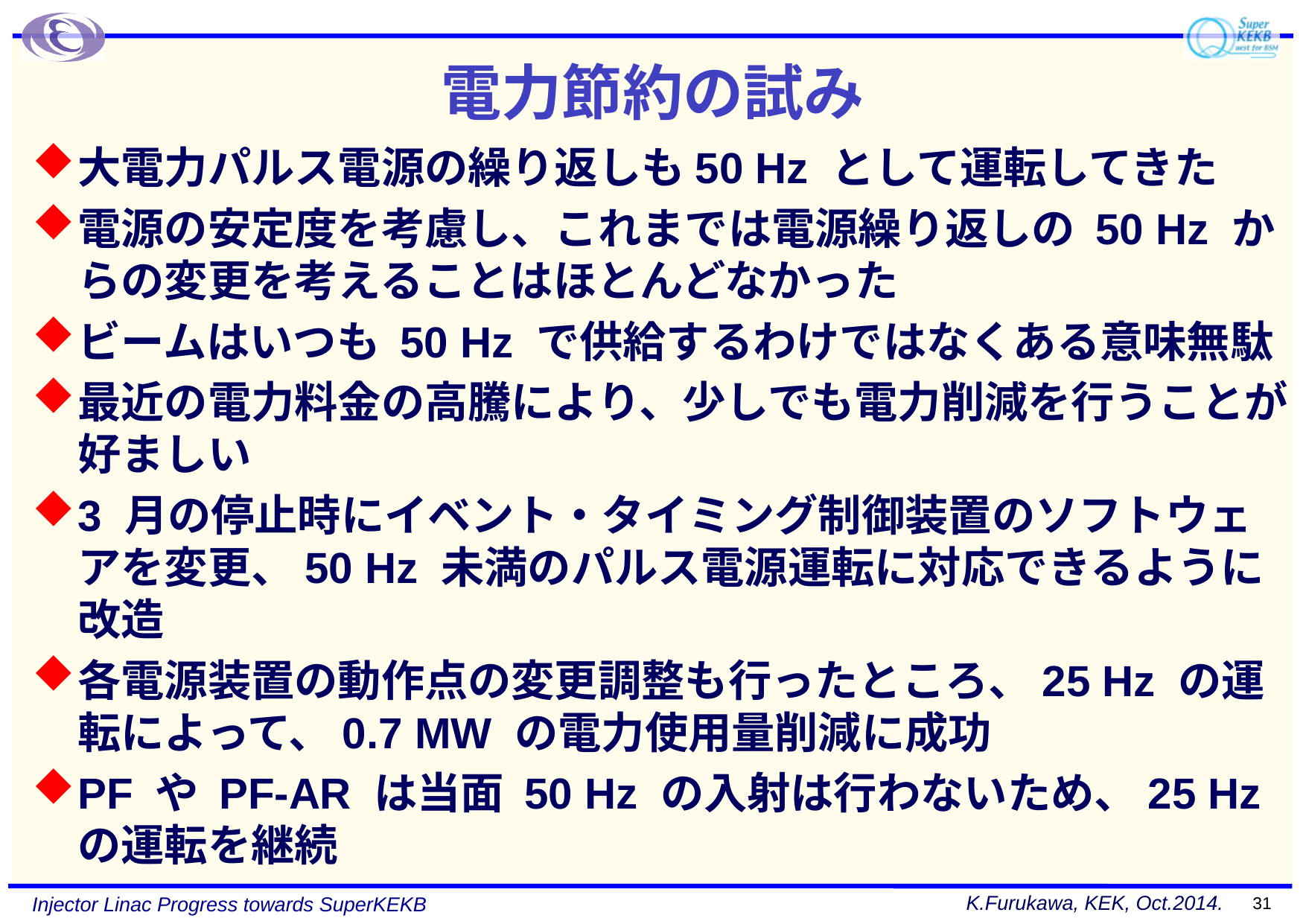

# 電力節約の試み
大電力パルス電源の繰り返しも50 Hz として運転してきた
電源の安定度を考慮し、これまでは電源繰り返しの 50 Hz からの変更を考えることはほとんどなかった
ビームはいつも 50 Hz で供給するわけではなくある意味無駄
最近の電力料金の高騰により、少しでも電力削減を行うことが好ましい
3 月の停止時にイベント・タイミング制御装置のソフトウェアを変更、50 Hz 未満のパルス電源運転に対応できるように改造
各電源装置の動作点の変更調整も行ったところ、25 Hz の運転によって、0.7 MW の電力使用量削減に成功
PF や PF-AR は当面 50 Hz の入射は行わないため、25 Hz の運転を継続
31